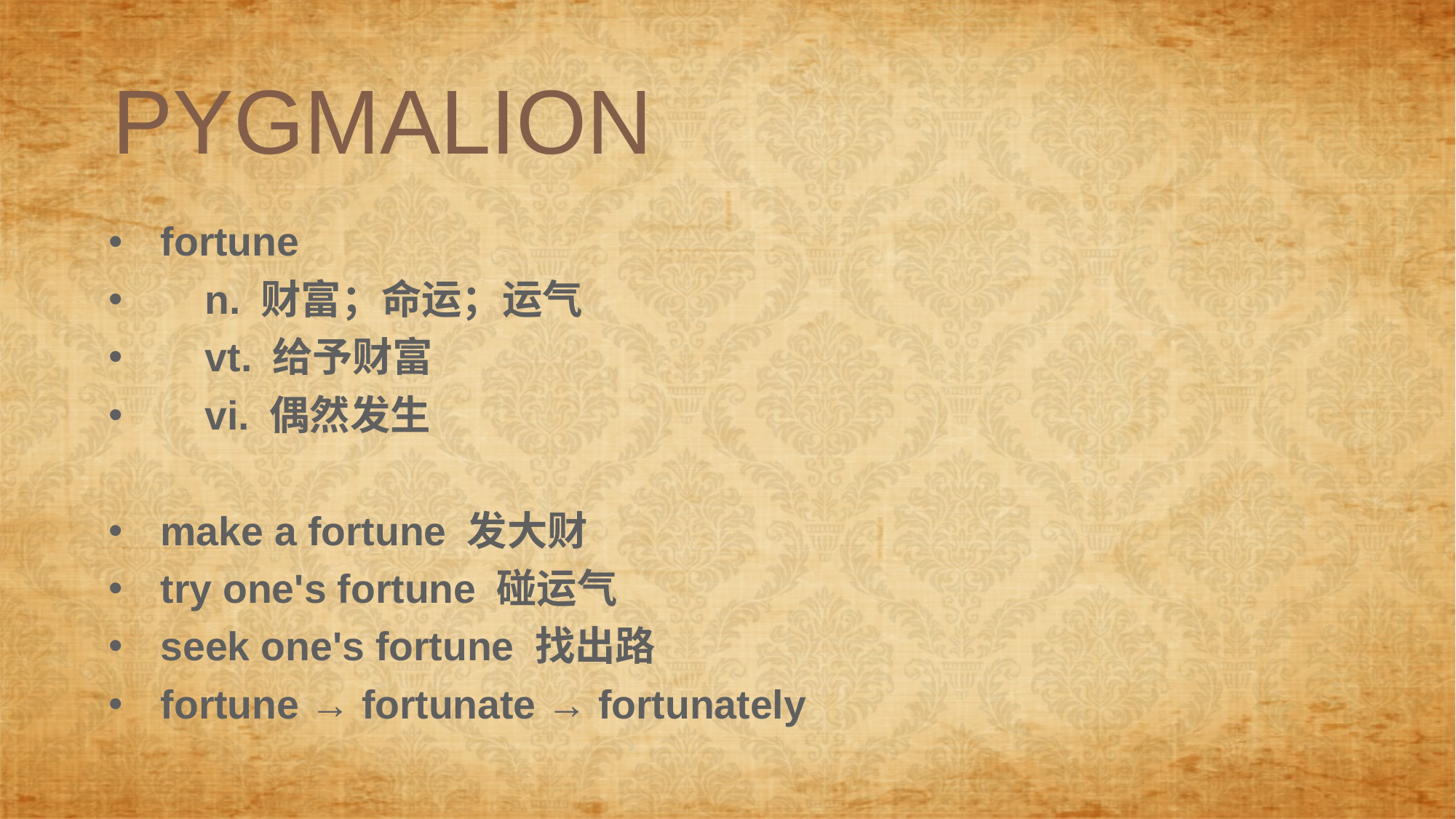

PYGMALION
fortune
    n. 财富；命运；运气
    vt. 给予财富
    vi. 偶然发生

make a fortune 发大财
try one's fortune 碰运气
seek one's fortune 找出路
fortune → fortunate → fortunately